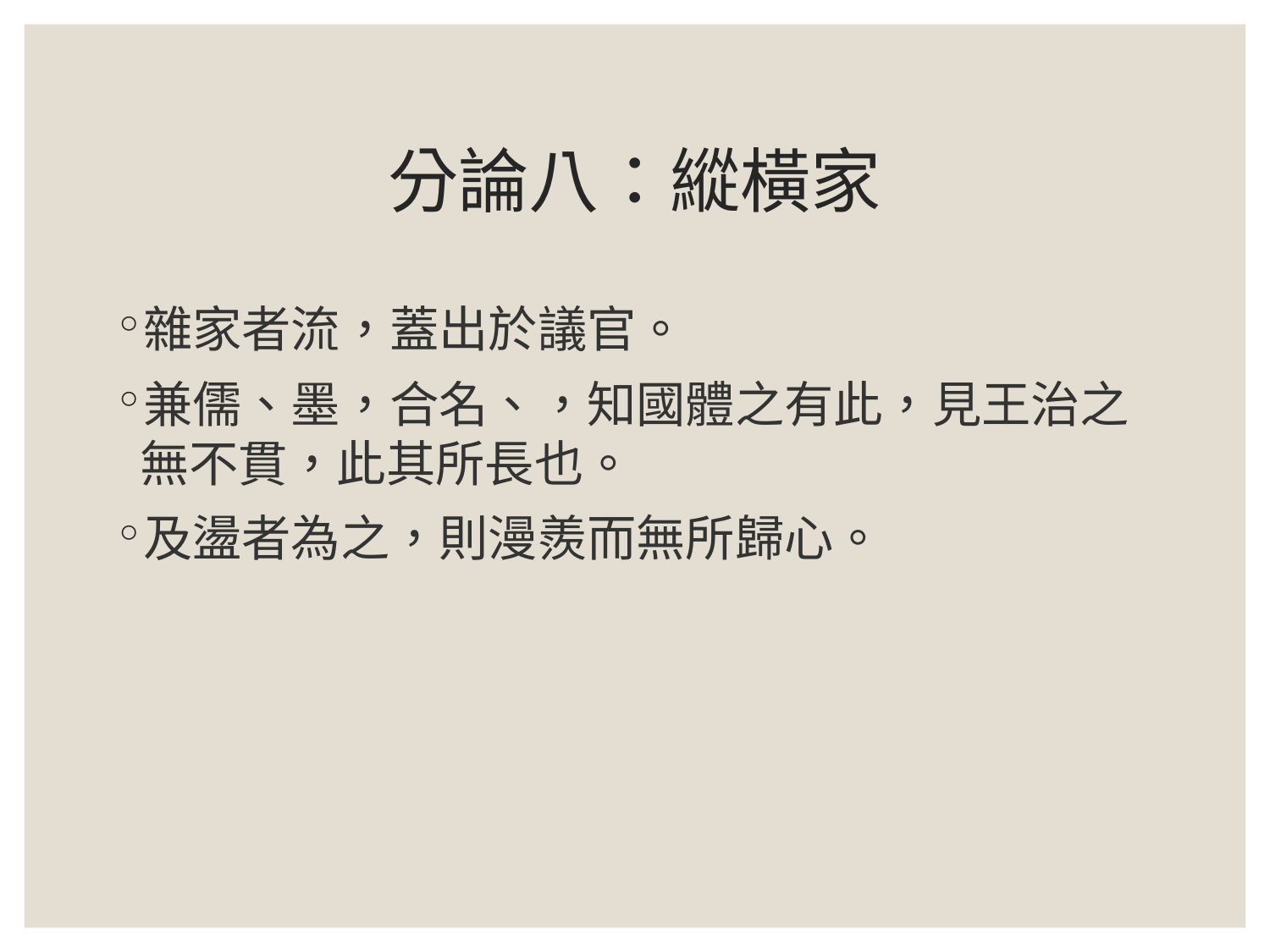

# 分論八：縱橫家
雜家者流，蓋出於議官。
兼儒、墨，合名、，知國體之有此，見王治之無不貫，此其所長也。
及盪者為之，則漫羨而無所歸心。